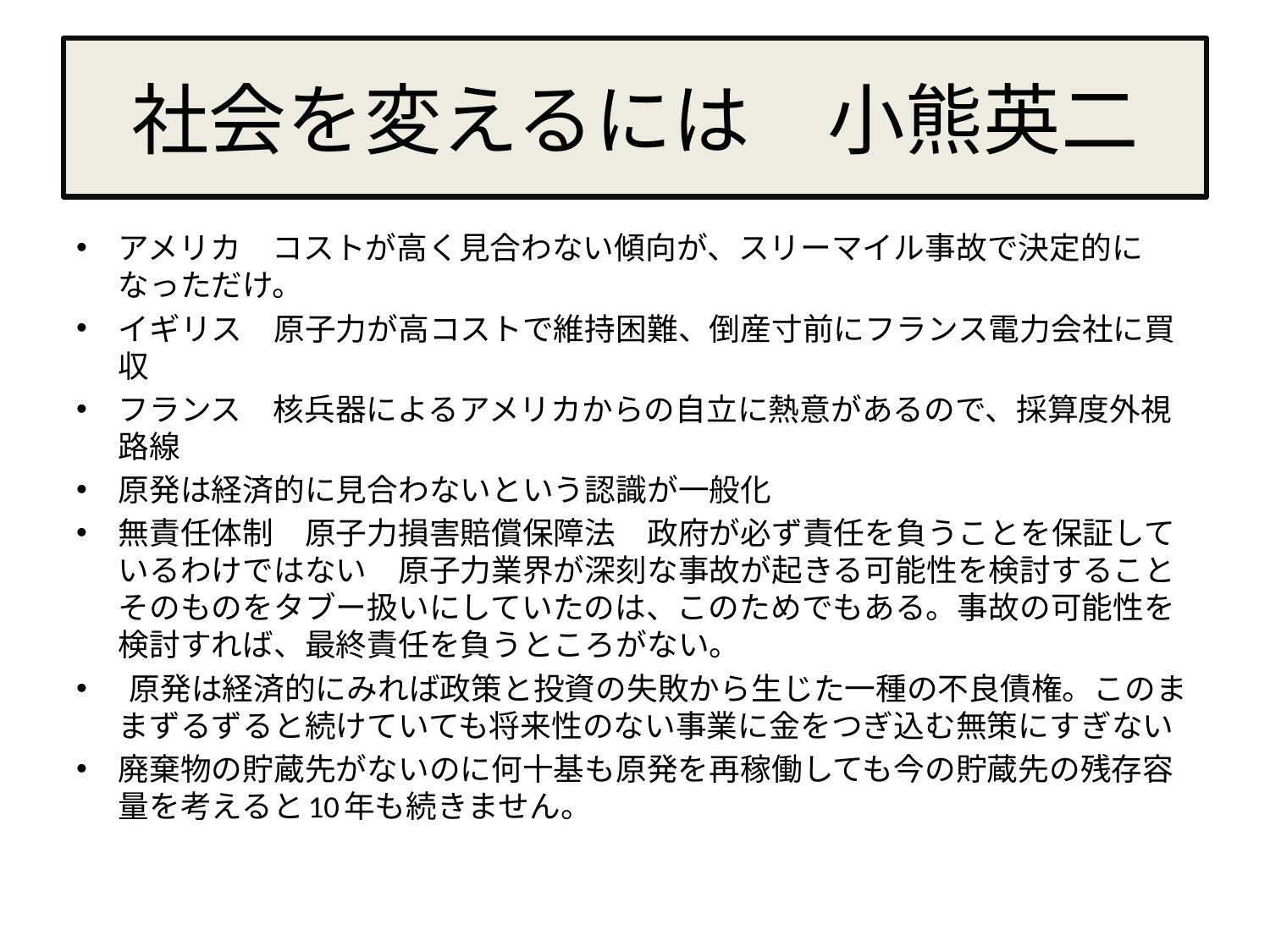

# 社会を変えるには　小熊英二
アメリカ　コストが高く見合わない傾向が、スリーマイル事故で決定的になっただけ。
イギリス　原子力が高コストで維持困難、倒産寸前にフランス電力会社に買収
フランス　核兵器によるアメリカからの自立に熱意があるので、採算度外視路線
原発は経済的に見合わないという認識が一般化
無責任体制　原子力損害賠償保障法　政府が必ず責任を負うことを保証しているわけではない　原子力業界が深刻な事故が起きる可能性を検討することそのものをタブー扱いにしていたのは、このためでもある。事故の可能性を検討すれば、最終責任を負うところがない。
 原発は経済的にみれば政策と投資の失敗から生じた一種の不良債権。このままずるずると続けていても将来性のない事業に金をつぎ込む無策にすぎない
廃棄物の貯蔵先がないのに何十基も原発を再稼働しても今の貯蔵先の残存容量を考えると10年も続きません。